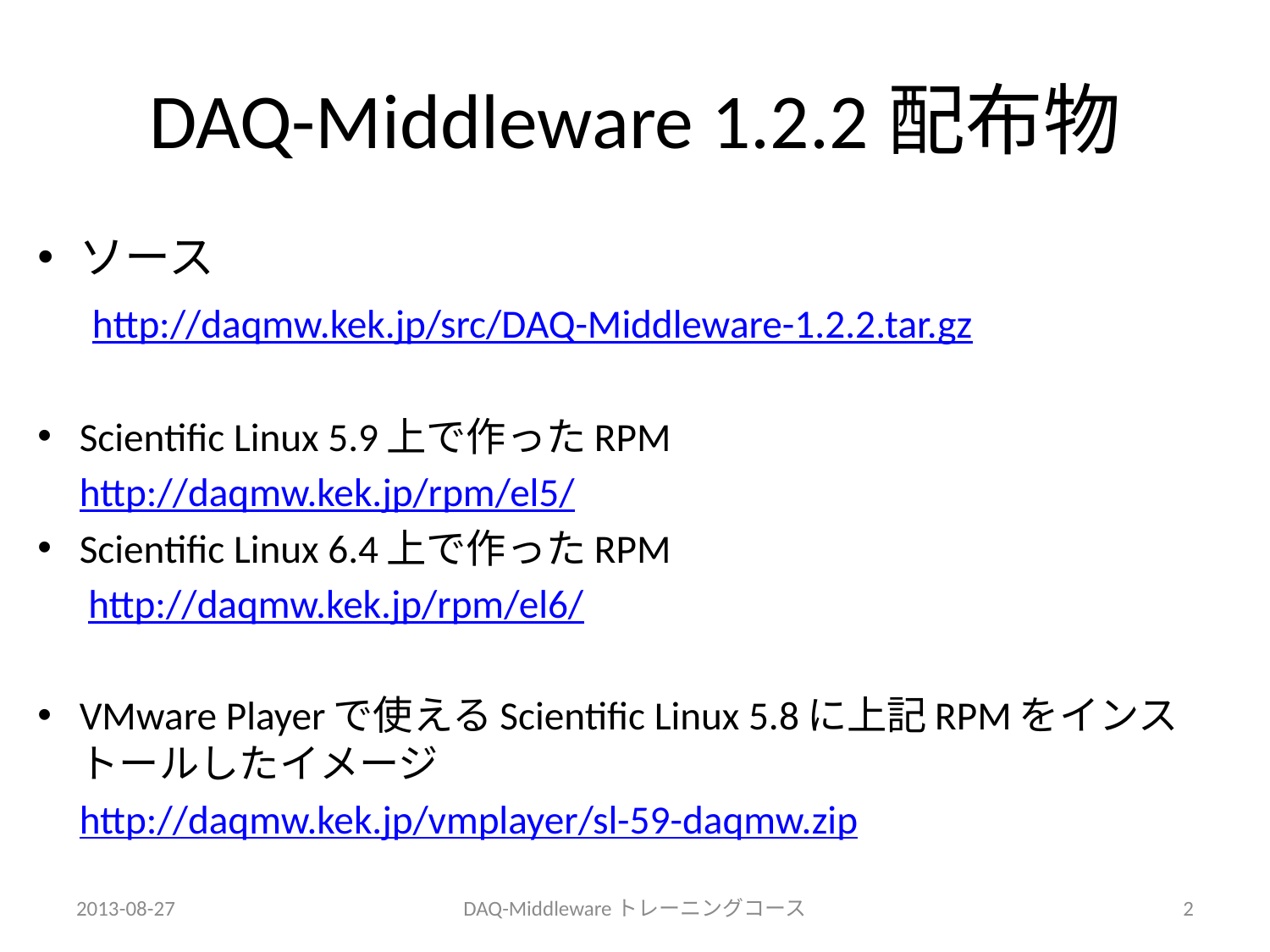

# DAQ-Middleware 1.2.2配布物
ソース
　http://daqmw.kek.jp/src/DAQ-Middleware-1.2.2.tar.gz

Scientific Linux 5.9上で作ったRPM
	http://daqmw.kek.jp/rpm/el5/
Scientific Linux 6.4上で作ったRPM
	 http://daqmw.kek.jp/rpm/el6/

VMware Playerで使えるScientific Linux 5.8に上記RPMをインストールしたイメージ
	http://daqmw.kek.jp/vmplayer/sl-59-daqmw.zip

2013-08-27
DAQ-Middlewareトレーニングコース
2